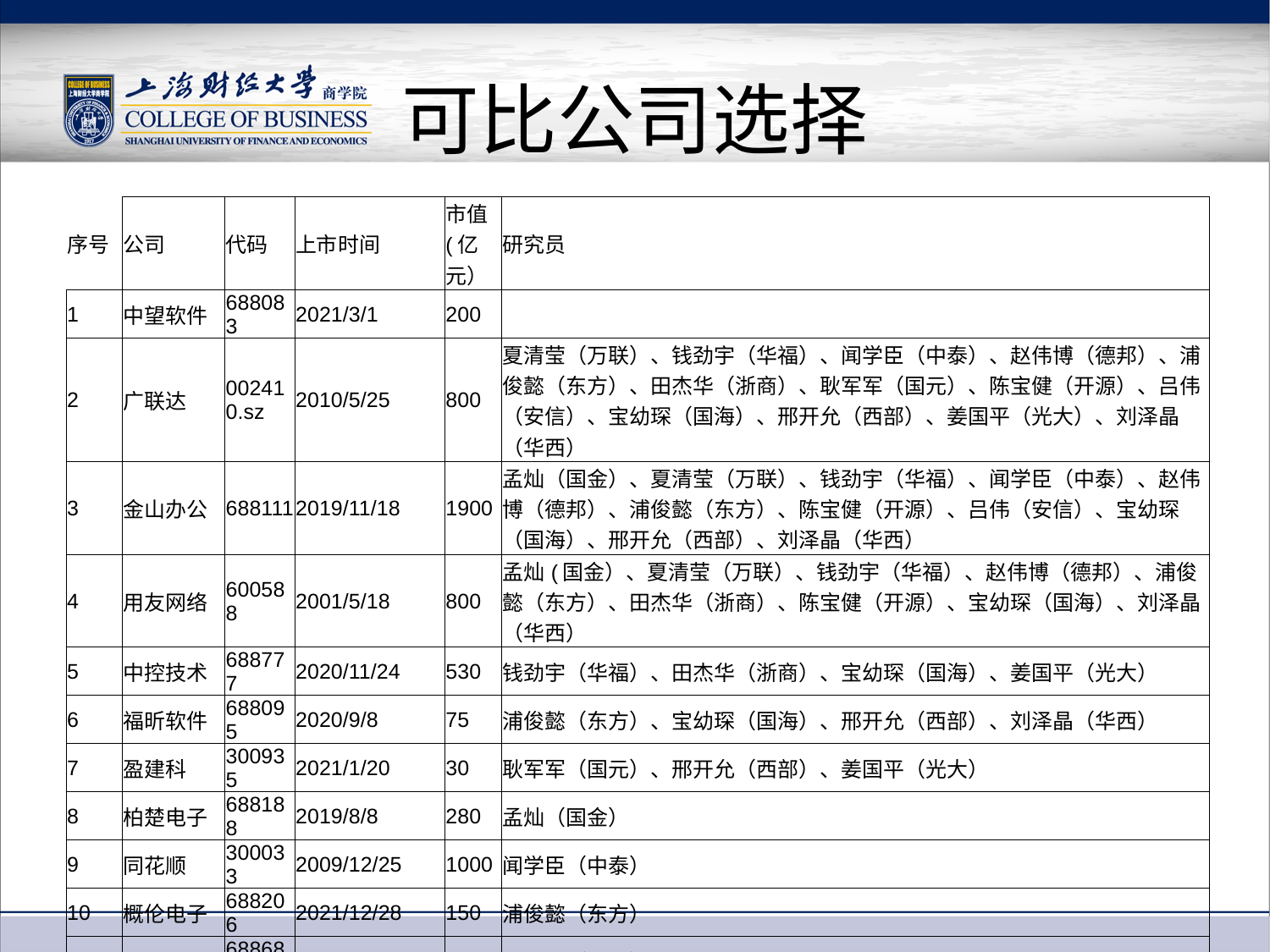

# 可比公司选择
| 序号 | 公司 | 代码 | 上市时间 | 市值(亿元） | 研究员 |
| --- | --- | --- | --- | --- | --- |
| 1 | 中望软件 | 688083 | 2021/3/1 | 200 |  |
| 2 | 广联达 | 002410.sz | 2010/5/25 | 800 | 夏清莹（万联）、钱劲宇（华福）、闻学臣（中泰）、赵伟博（德邦）、浦俊懿（东方）、田杰华（浙商）、耿军军（国元）、陈宝健（开源）、吕伟（安信）、宝幼琛（国海）、邢开允（西部）、姜国平（光大）、刘泽晶（华西） |
| 3 | 金山办公 | 688111 | 2019/11/18 | 1900 | 孟灿（国金）、夏清莹（万联）、钱劲宇（华福）、闻学臣（中泰）、赵伟博（德邦）、浦俊懿（东方）、陈宝健（开源）、吕伟（安信）、宝幼琛（国海）、邢开允（西部）、刘泽晶（华西） |
| 4 | 用友网络 | 600588 | 2001/5/18 | 800 | 孟灿(国金）、夏清莹（万联）、钱劲宇（华福）、赵伟博（德邦）、浦俊懿（东方）、田杰华（浙商）、陈宝健（开源）、宝幼琛（国海）、刘泽晶（华西） |
| 5 | 中控技术 | 688777 | 2020/11/24 | 530 | 钱劲宇（华福）、田杰华（浙商）、宝幼琛（国海）、姜国平（光大） |
| 6 | 福昕软件 | 688095 | 2020/9/8 | 75 | 浦俊懿（东方）、宝幼琛（国海）、邢开允（西部）、刘泽晶（华西） |
| 7 | 盈建科 | 300935 | 2021/1/20 | 30 | 耿军军（国元）、邢开允（西部）、姜国平（光大） |
| 8 | 柏楚电子 | 688188 | 2019/8/8 | 280 | 孟灿（国金） |
| 9 | 同花顺 | 300033 | 2009/12/25 | 1000 | 闻学臣（中泰） |
| 10 | 概伦电子 | 688206 | 2021/12/28 | 150 | 浦俊懿（东方） |
| 11 | 霍莱沃 | 688682 | 2021/4/20 | 55 | 耿军军（国元） |
| 12 | 寒武纪-U | 688256 | 2020/7/20 | 800 | 吕伟（安信） |
| 13 | 深信服 | 300454 | 2018/5/16 | 570 | 吕伟（安信） |
| 14 | 宝信软件 | 600845 | 1994/3/11 | 1100 | 姜国平（光大） |
| 15 | 金蝶国际 | 0268.hK | 2001/2/15 | 400 | 刘泽晶（华西） |